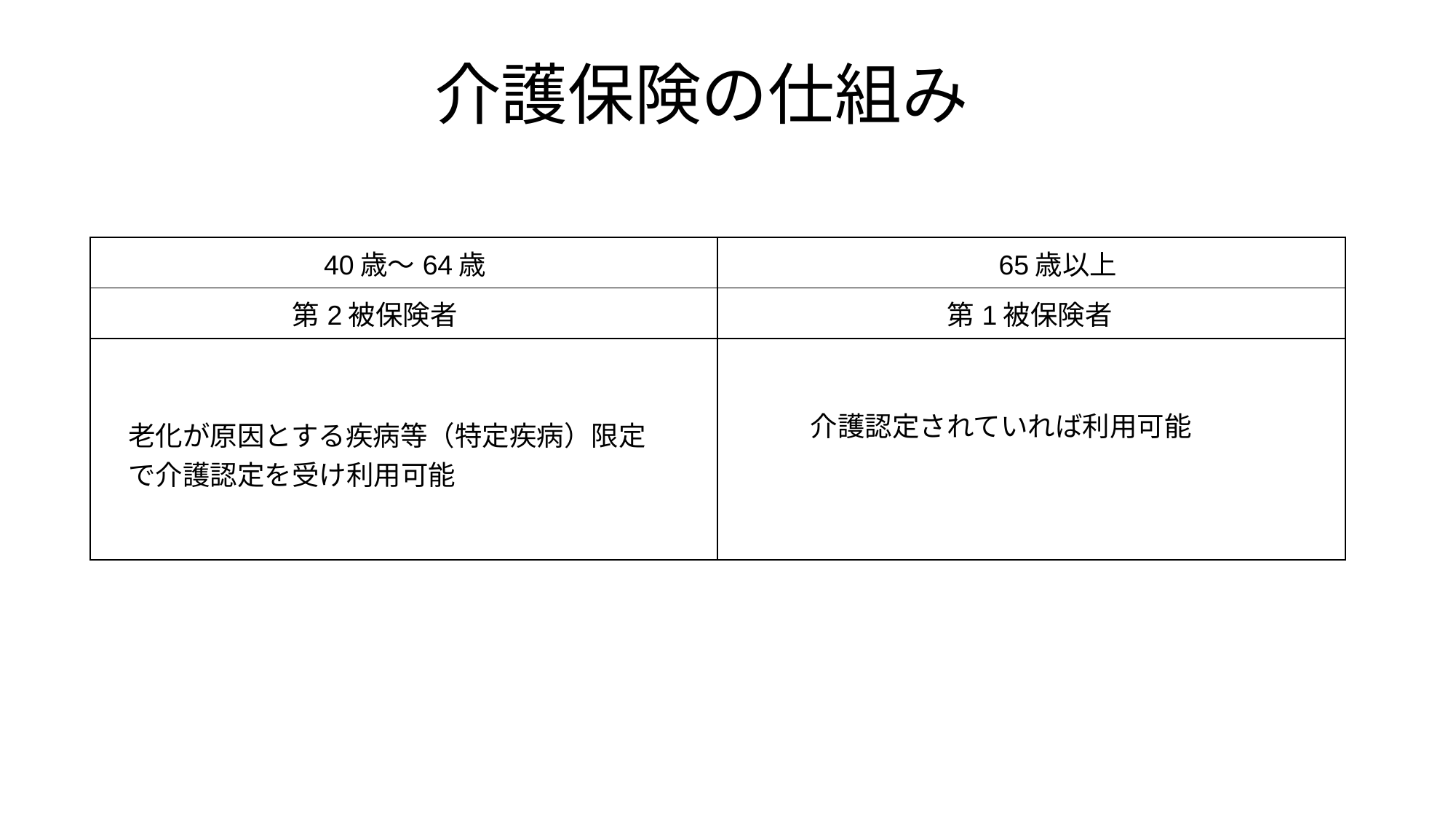

# 介護保険の仕組み
| 440才　　　　　40歳～64歳沙 | 65歳以上65歳以上 |
| --- | --- |
| 第2被保険者 | 第1被保険者 |
| 老化が原因とする疾病等（特定疾病）限定 　で介護認定を受け利用可能 | 介護認定されていれば利用可能 |